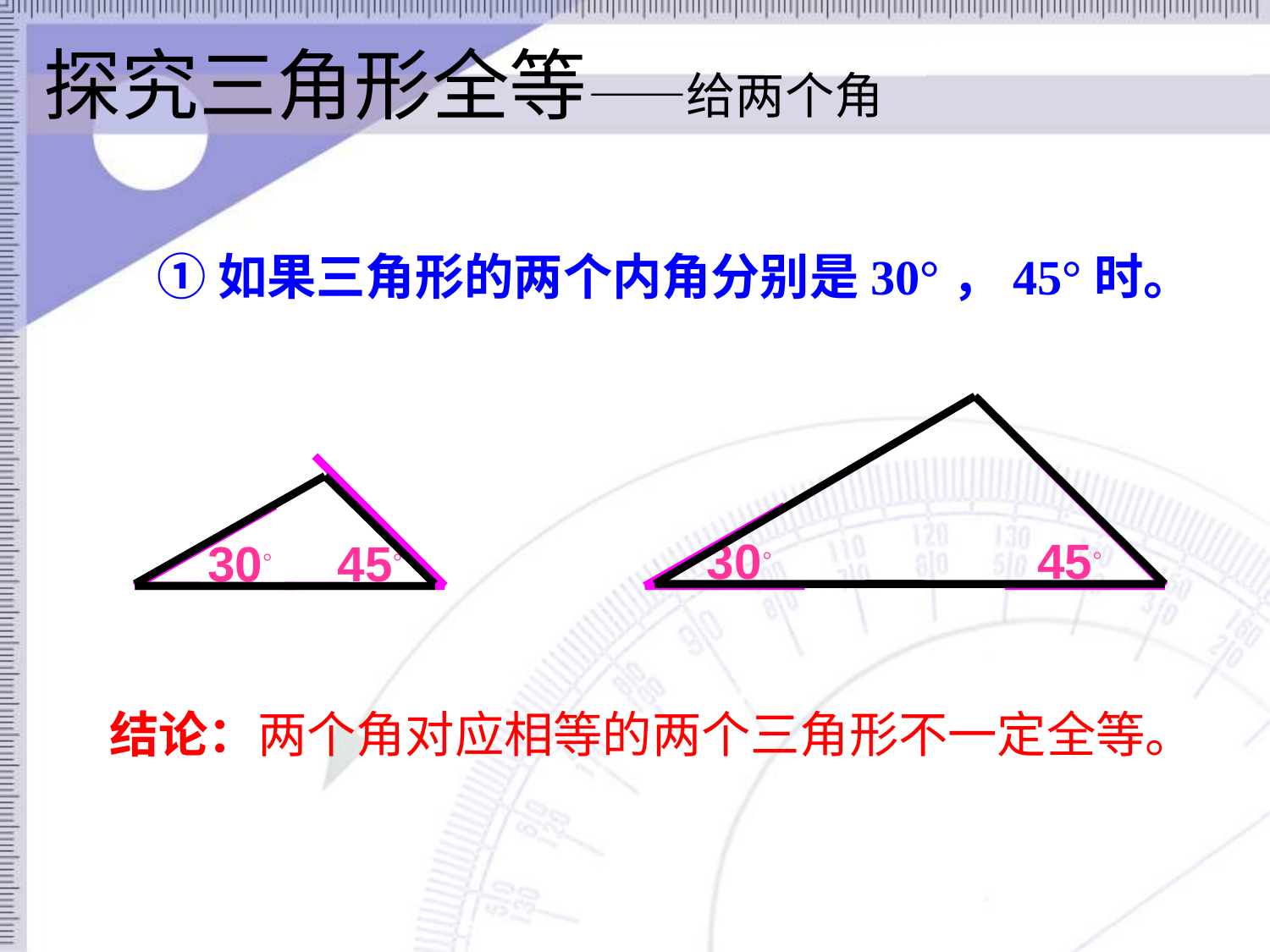

# 探究三角形全等——给两个角
①如果三角形的两个内角分别是30°，45°时。

45◦

45◦

30◦

30◦

结论：两个角对应相等的两个三角形不一定全等。